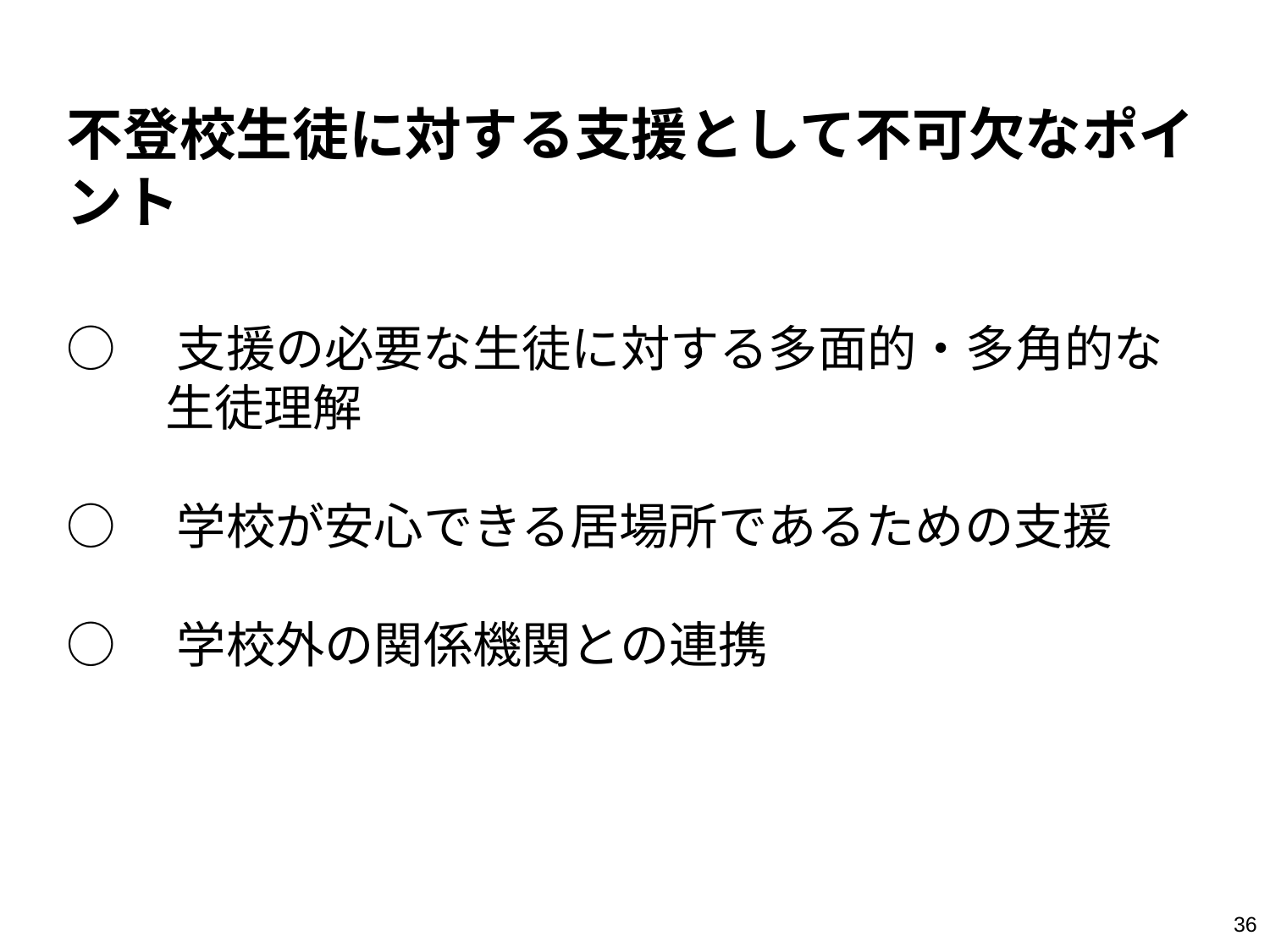

不登校生徒に対する支援として不可欠なポイント
○　支援の必要な生徒に対する多面的・多角的な
　　生徒理解

○　学校が安心できる居場所であるための支援

○　学校外の関係機関との連携
36